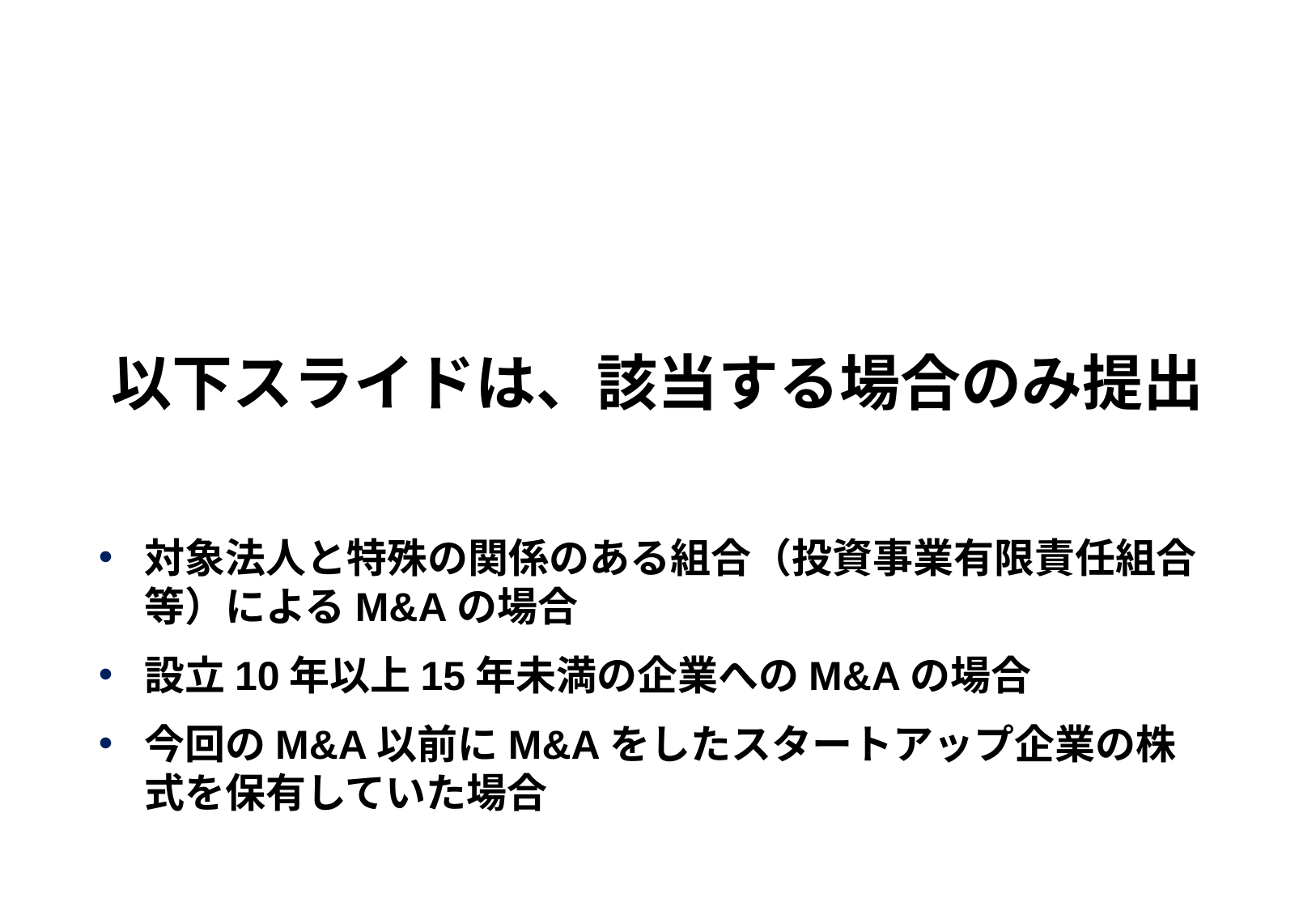

# 以下スライドは、該当する場合のみ提出
対象法人と特殊の関係のある組合（投資事業有限責任組合等）によるM&Aの場合
設立10年以上15年未満の企業へのM&Aの場合
今回のM&A以前にM&Aをしたスタートアップ企業の株式を保有していた場合